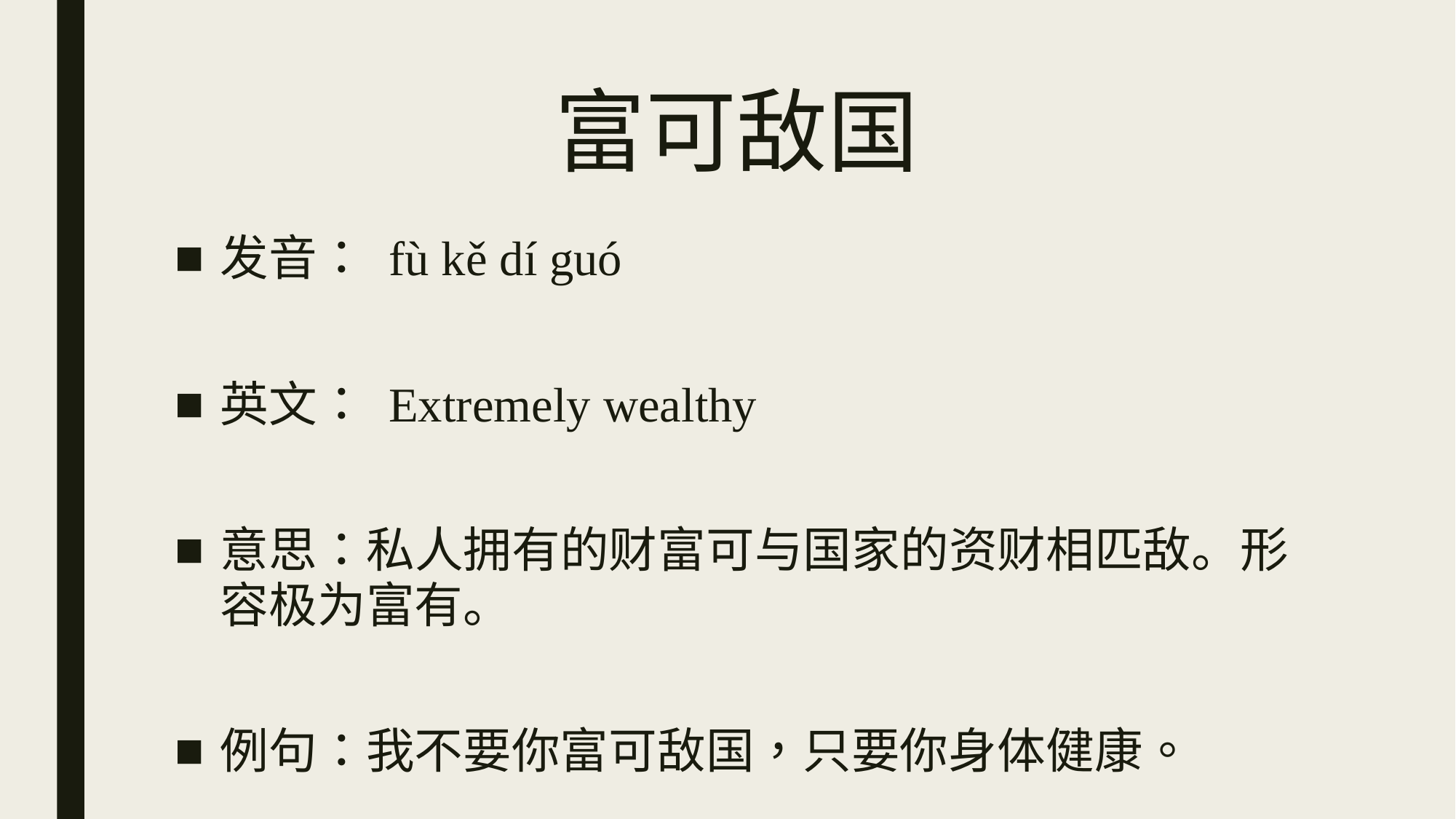

# 富可敌国
发音： fù kě dí guó

英文： Extremely wealthy

意思：私人拥有的财富可与国家的资财相匹敌。形容极为富有。

例句：我不要你富可敌国，只要你身体健康。